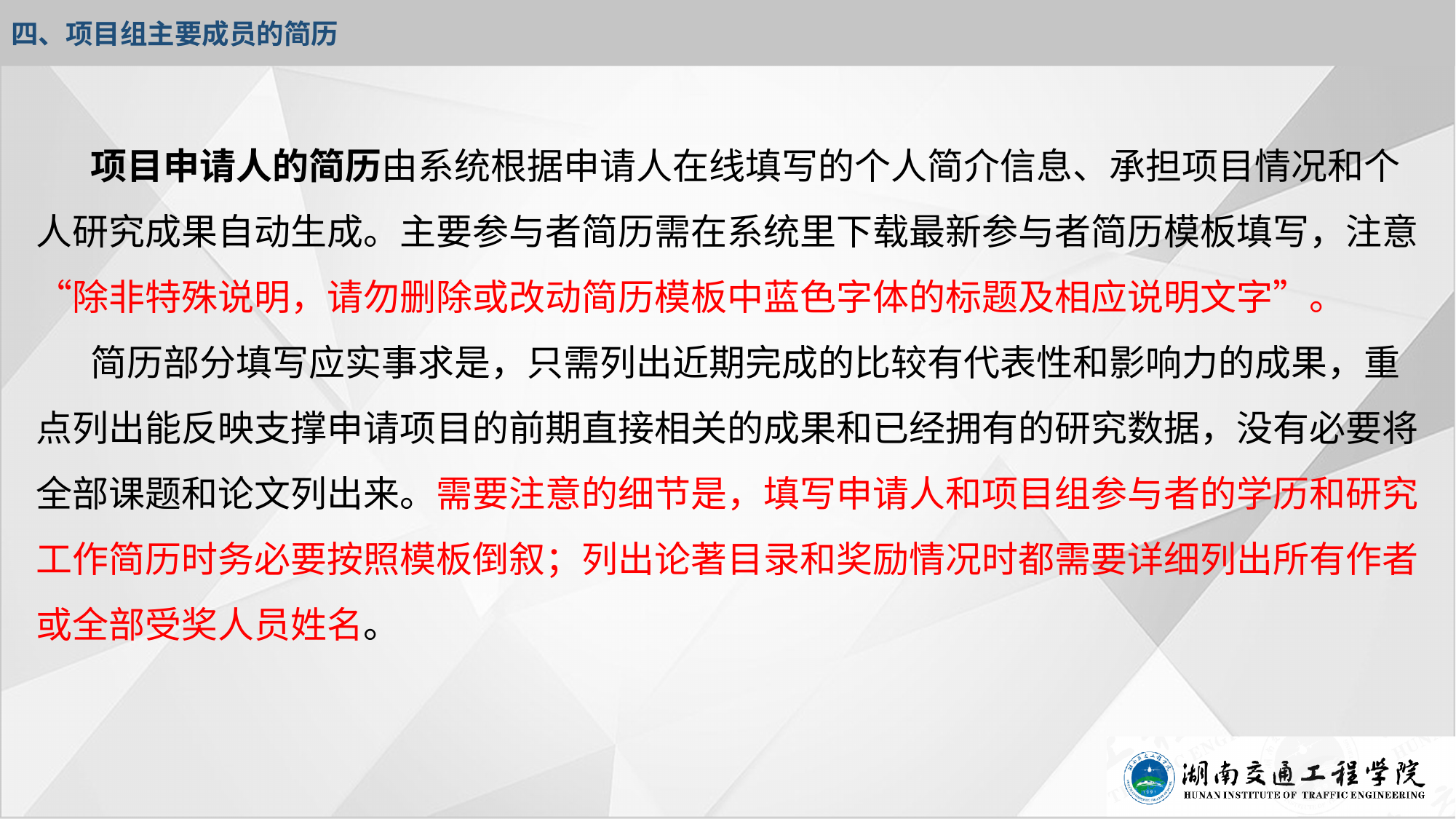

四、项目组主要成员的简历
项目申请人的简历由系统根据申请人在线填写的个人简介信息、承担项目情况和个人研究成果自动生成。主要参与者简历需在系统里下载最新参与者简历模板填写，注意“除非特殊说明，请勿删除或改动简历模板中蓝色字体的标题及相应说明文字”。
简历部分填写应实事求是，只需列出近期完成的比较有代表性和影响力的成果，重点列出能反映支撑申请项目的前期直接相关的成果和已经拥有的研究数据，没有必要将全部课题和论文列出来。需要注意的细节是，填写申请人和项目组参与者的学历和研究工作简历时务必要按照模板倒叙；列出论著目录和奖励情况时都需要详细列出所有作者或全部受奖人员姓名。